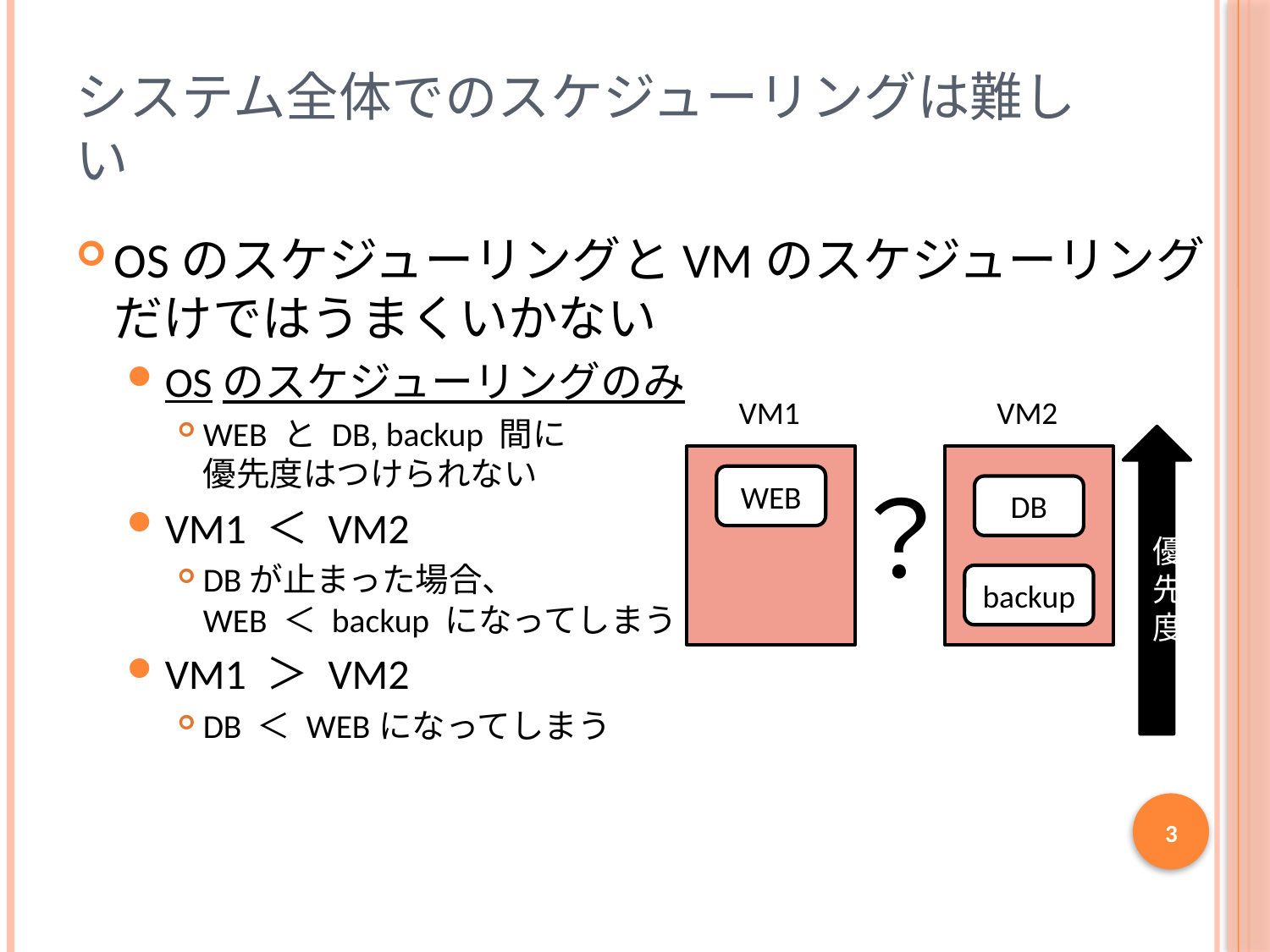

# システム全体でのスケジューリングは難しい
OSのスケジューリングとVMのスケジューリングだけではうまくいかない
OSのスケジューリングのみ
WEB と DB, backup 間に
優先度はつけられない
VM1 ＜ VM2
DBが止まった場合、
WEB ＜ backup になってしまう
VM1 ＞ VM2
DB ＜ WEBになってしまう
VM1
VM2
優先度

WEB
？
DB
backup
3